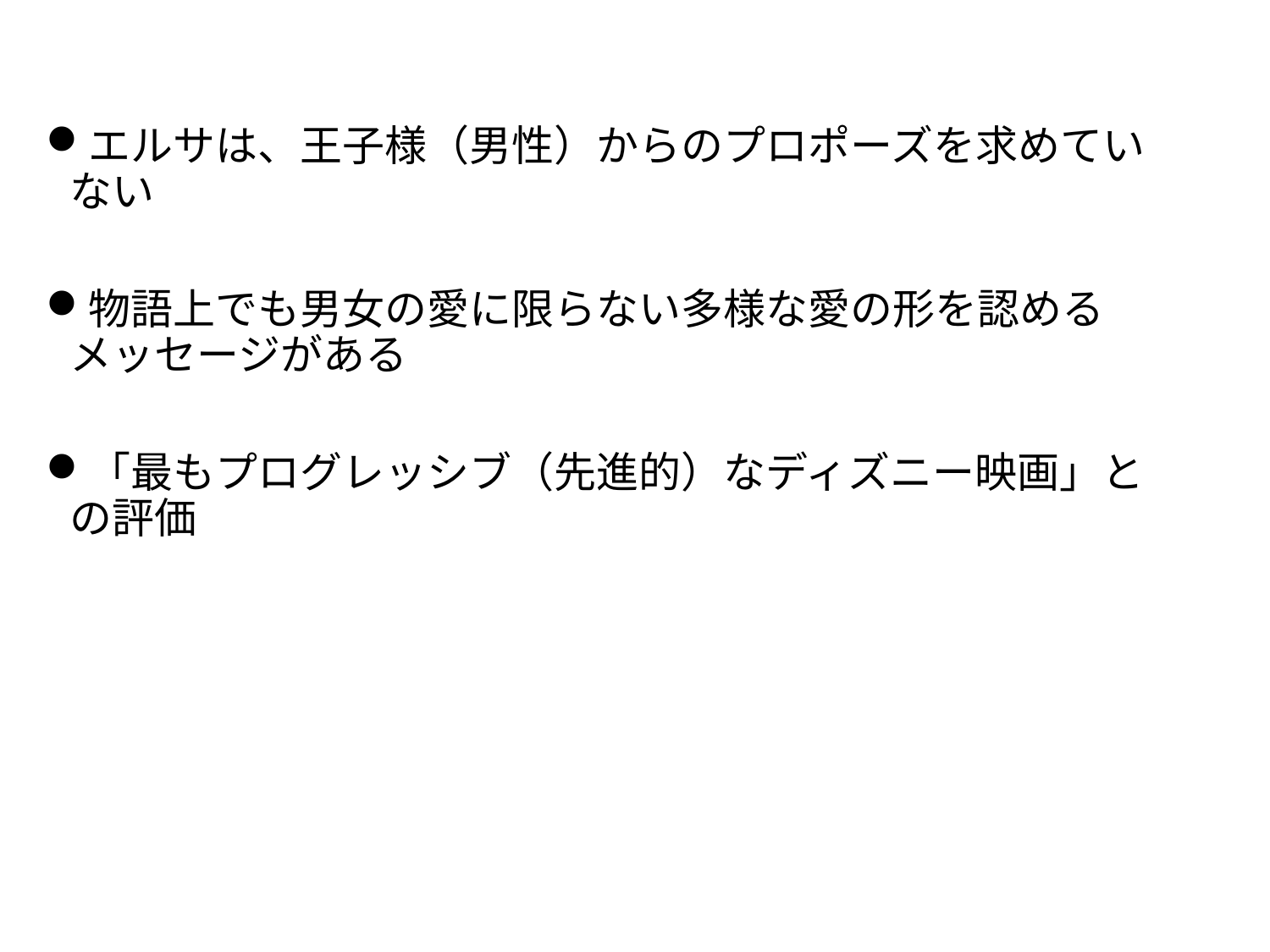

エルサは、王子様（男性）からのプロポーズを求めていない

物語上でも男女の愛に限らない多様な愛の形を認めるメッセージがある

「最もプログレッシブ（先進的）なディズニー映画」との評価